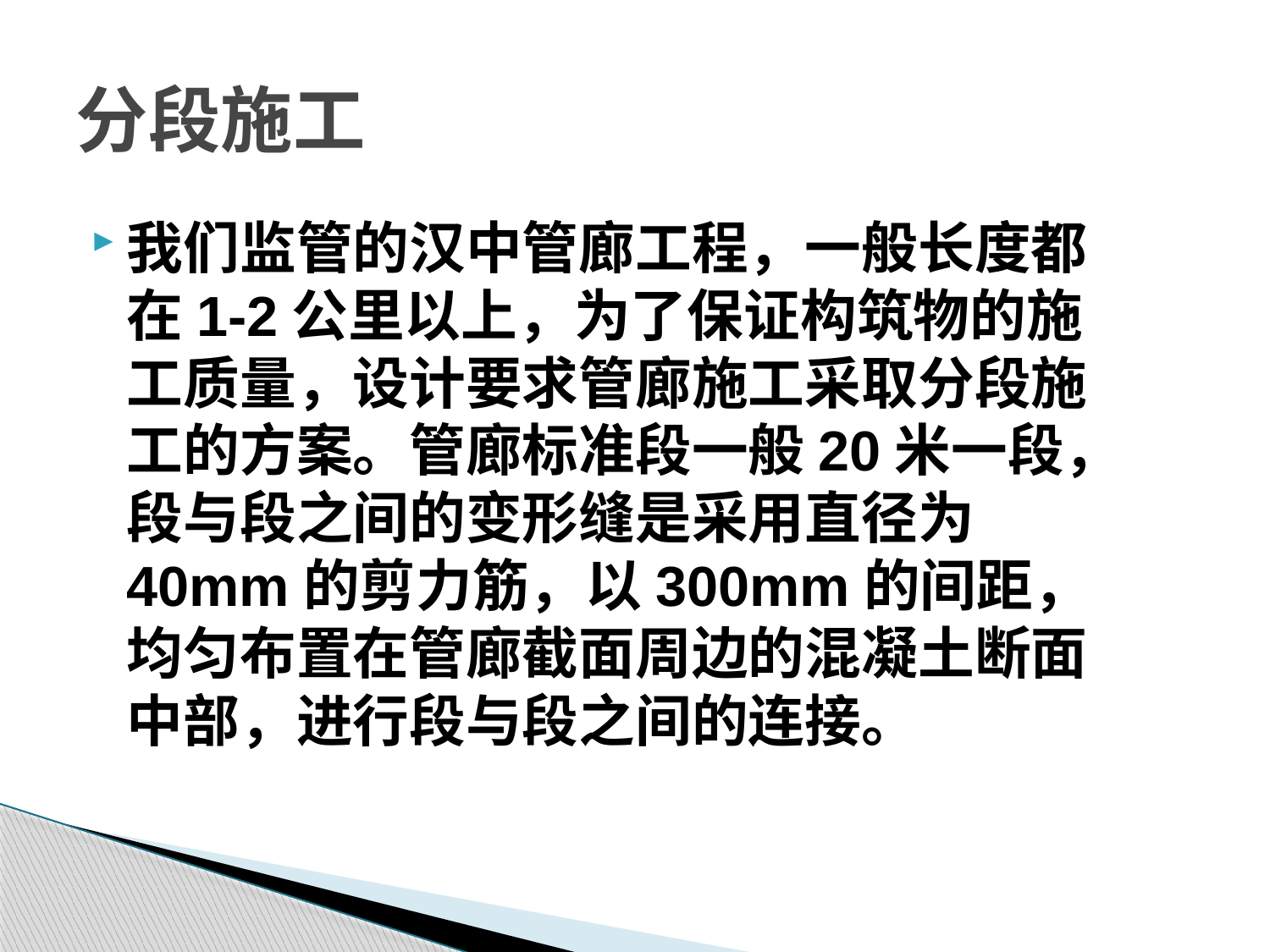

# 分段施工
我们监管的汉中管廊工程，一般长度都在1-2公里以上，为了保证构筑物的施工质量，设计要求管廊施工采取分段施工的方案。管廊标准段一般20米一段，段与段之间的变形缝是采用直径为40mm的剪力筋，以300mm的间距，均匀布置在管廊截面周边的混凝土断面中部，进行段与段之间的连接。